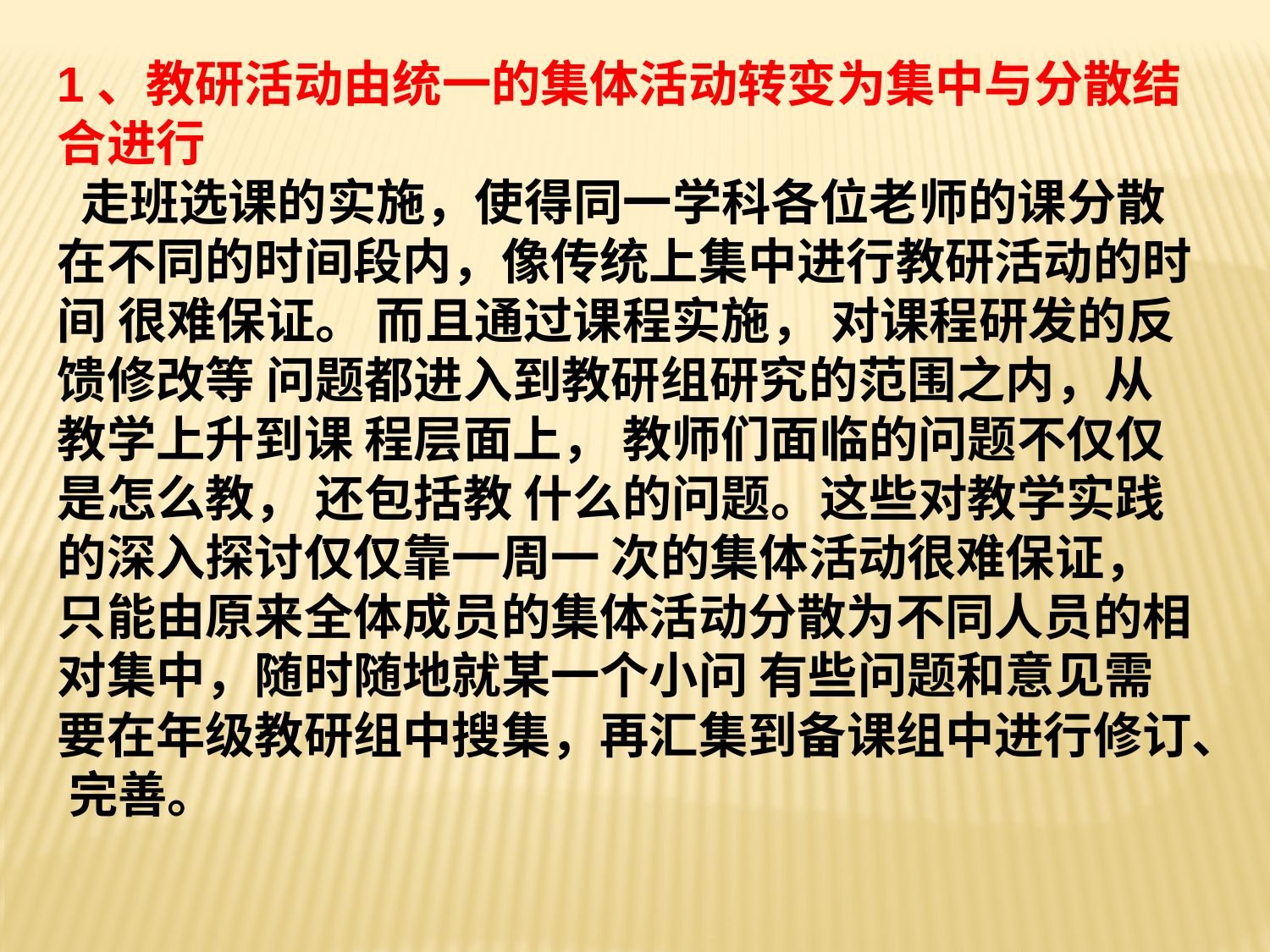

1、教研活动由统一的集体活动转变为集中与分散结 合进行
 走班选课的实施，使得同一学科各位老师的课分散 在不同的时间段内，像传统上集中进行教研活动的时间 很难保证。 而且通过课程实施， 对课程研发的反馈修改等 问题都进入到教研组研究的范围之内，从教学上升到课 程层面上， 教师们面临的问题不仅仅是怎么教， 还包括教 什么的问题。这些对教学实践的深入探讨仅仅靠一周一 次的集体活动很难保证，只能由原来全体成员的集体活动分散为不同人员的相对集中，随时随地就某一个小问 有些问题和意见需要在年级教研组中搜集，再汇集到备课组中进行修订、 完善。